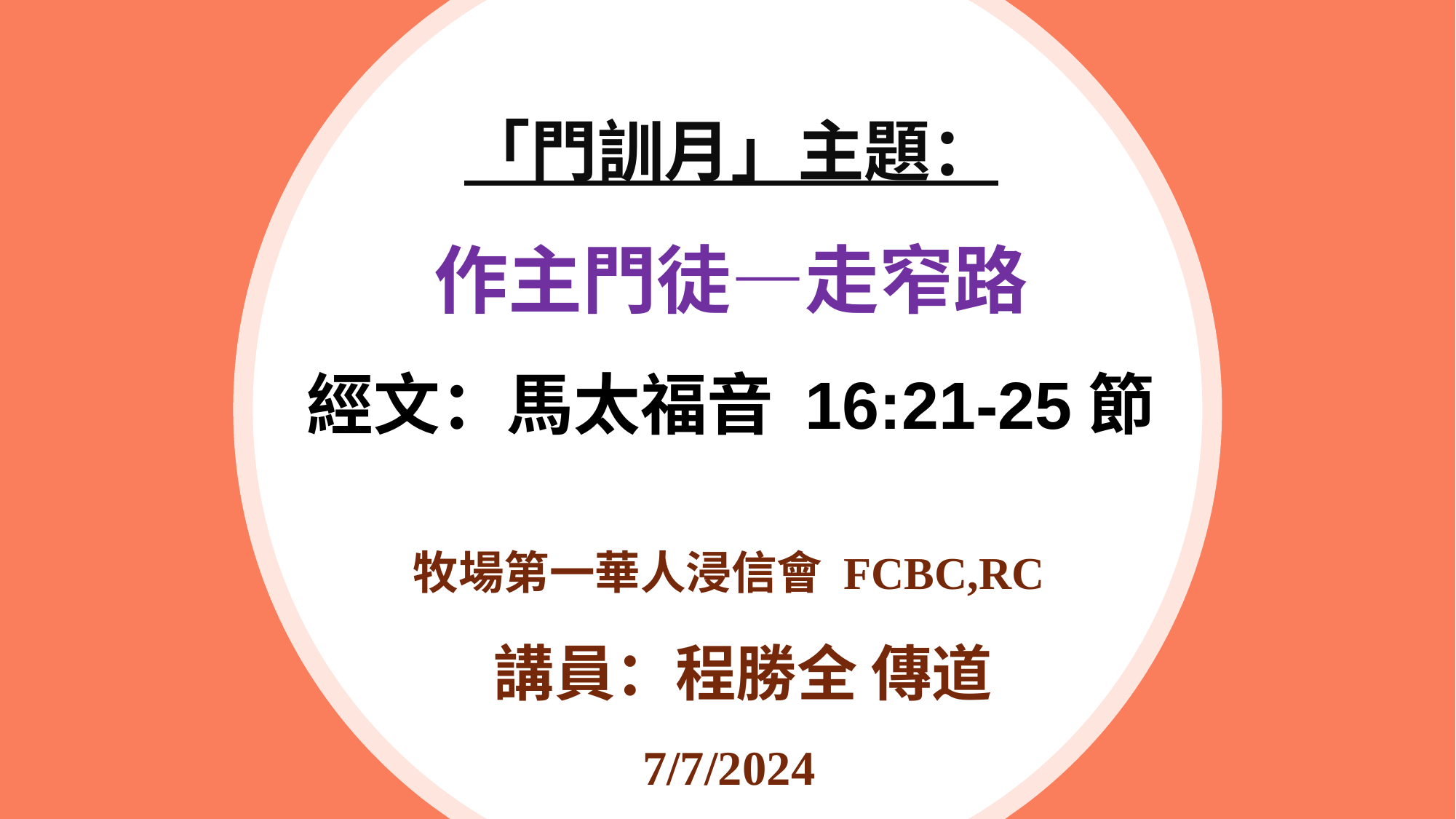

# 「門訓月」主題： 作主門徒—走窄路 經文：馬太福音 16:21-25節
牧場第一華人浸信會 FCBC,RC
 講員：程勝全 傳道
7/7/2024